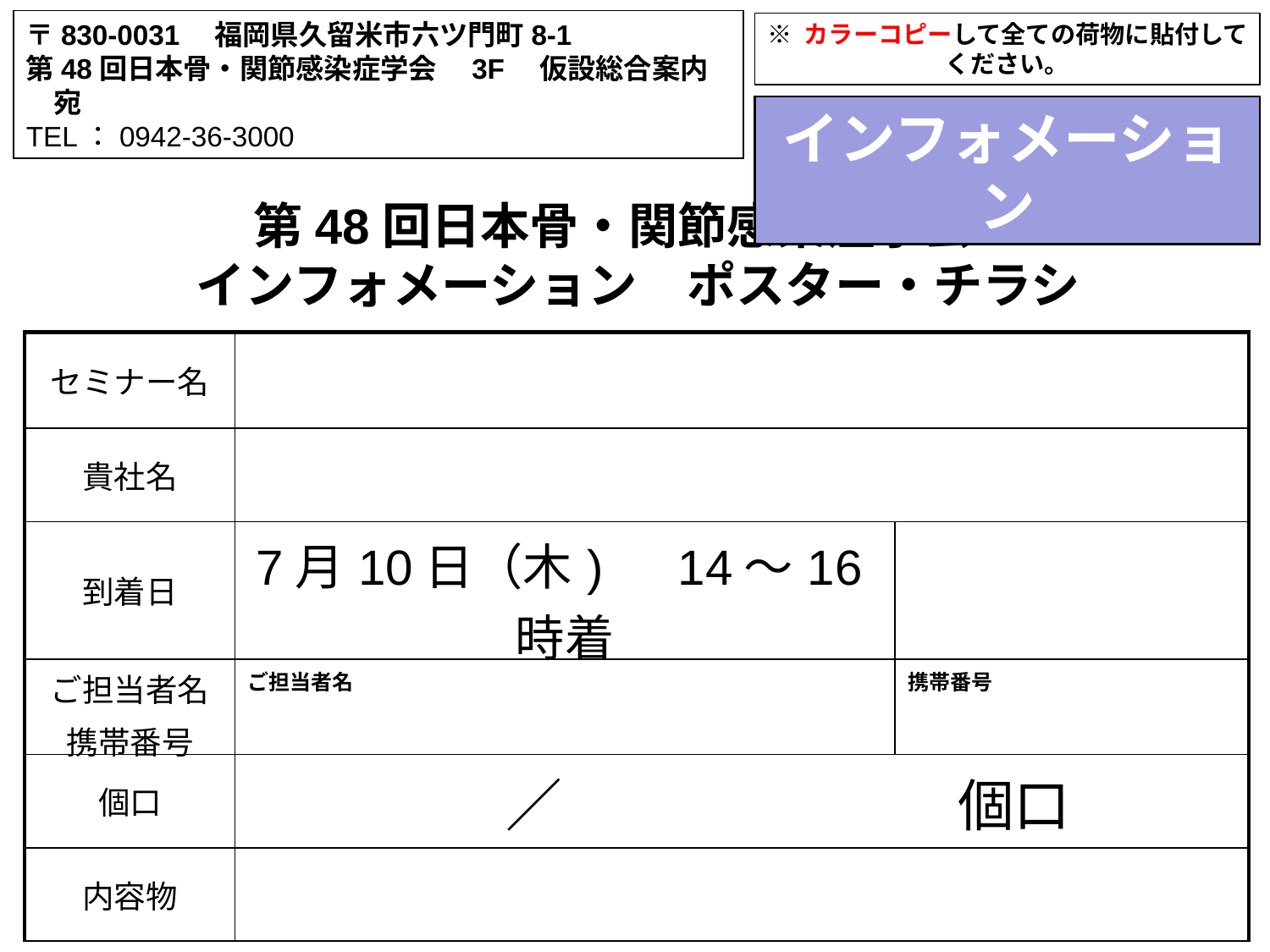

〒830-0031　福岡県久留米市六ツ門町8-1
第48回日本骨・関節感染症学会　3F　仮設総合案内　宛
TEL：0942-36-3000
※ カラーコピーして全ての荷物に貼付してください。
インフォメーション
第48回日本骨・関節感染症学会
インフォメーション　ポスター・チラシ
| セミナー名 |  |  |
| --- | --- | --- |
| 貴社名 |  |  |
| 到着日 | 7月10日（木)　14～16時着 |  |
| ご担当者名 携帯番号 | ご担当者名 | 携帯番号 |
| 個口 | ／　　　　　　　個口 |  |
| 内容物 |  |  |